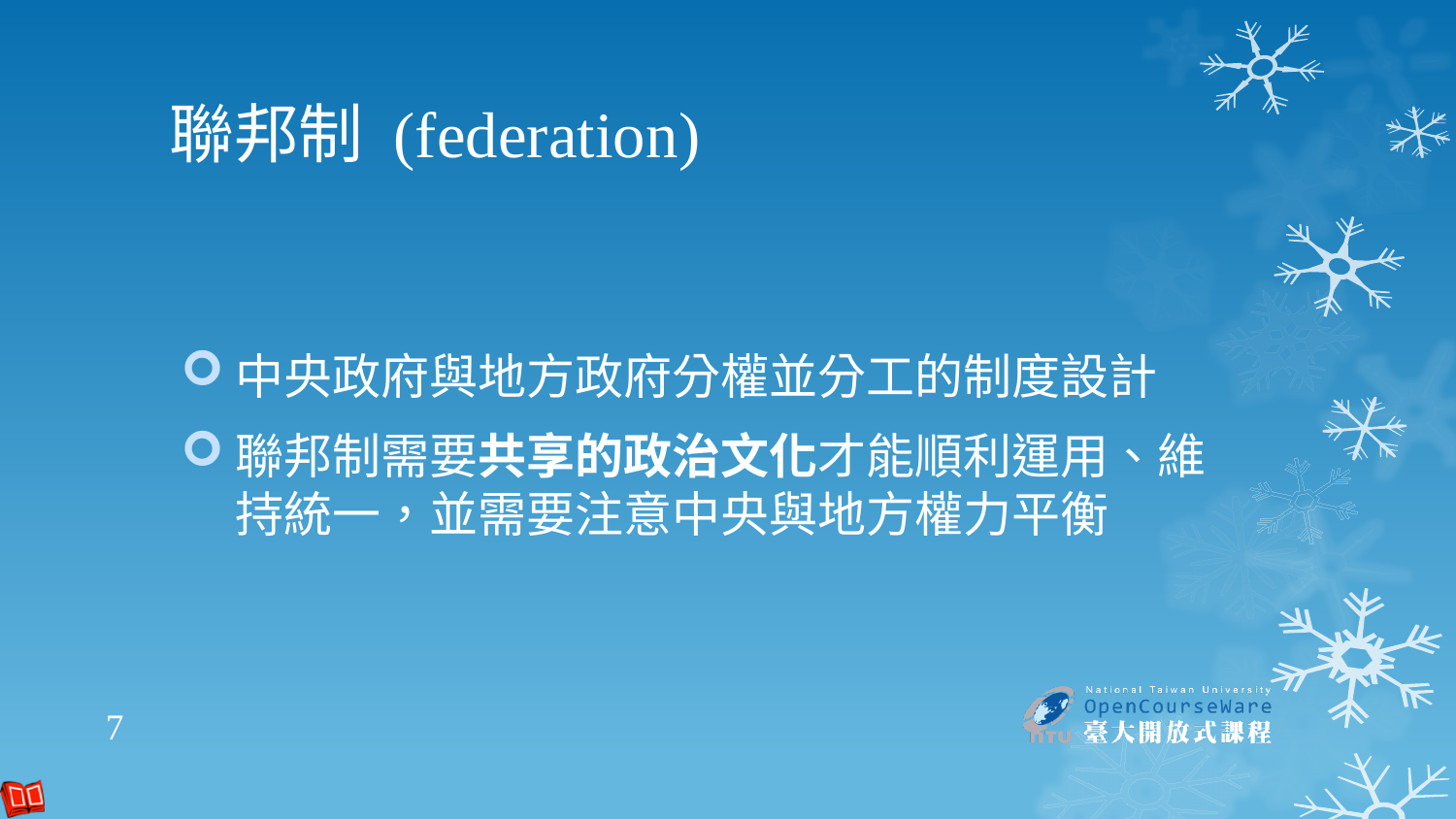

# 聯邦制 (federation)
中央政府與地方政府分權並分工的制度設計
聯邦制需要共享的政治文化才能順利運用、維持統一，並需要注意中央與地方權力平衡
7